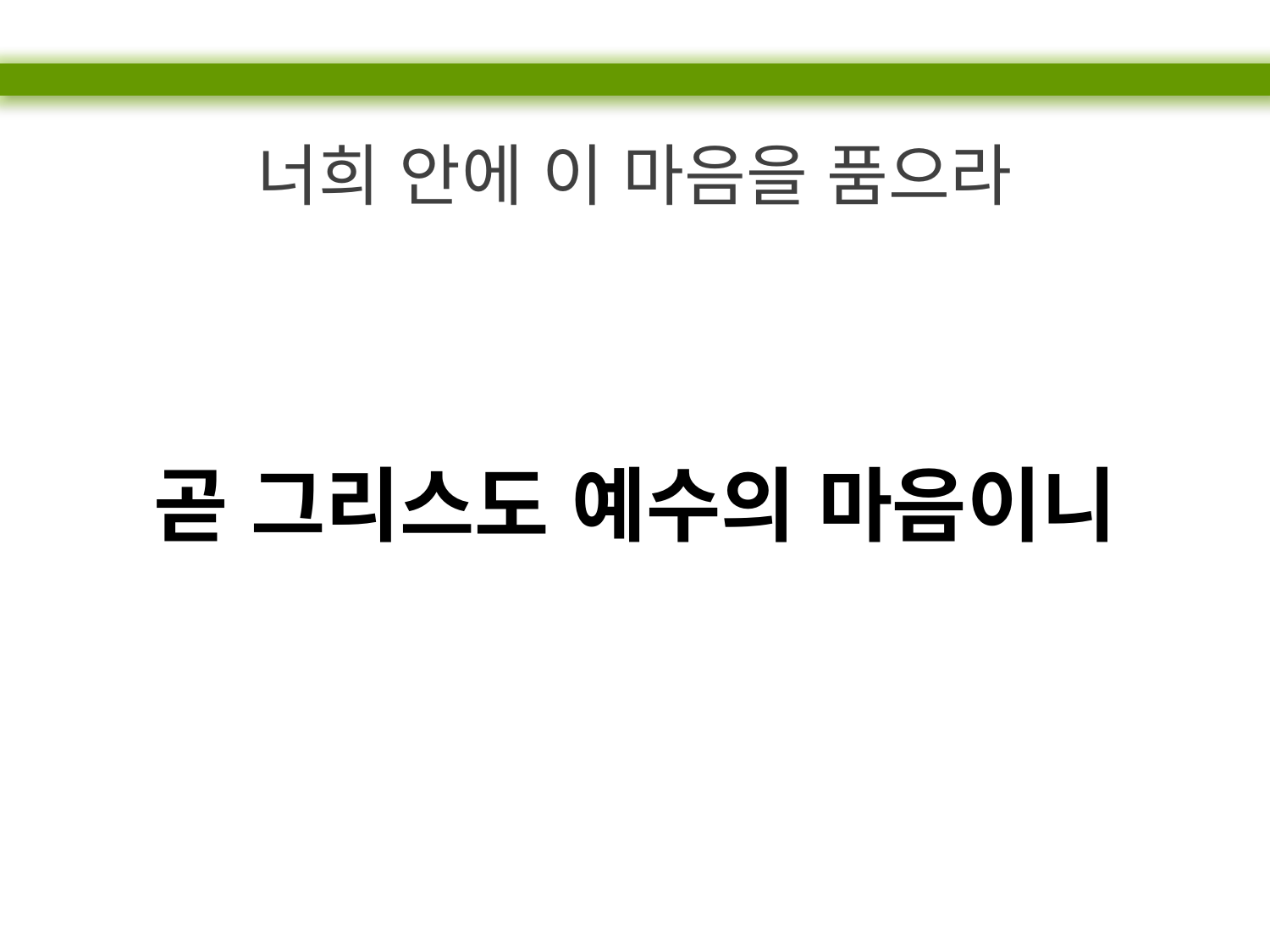

너희 안에 이 마음을 품으라
곧 그리스도 예수의 마음이니